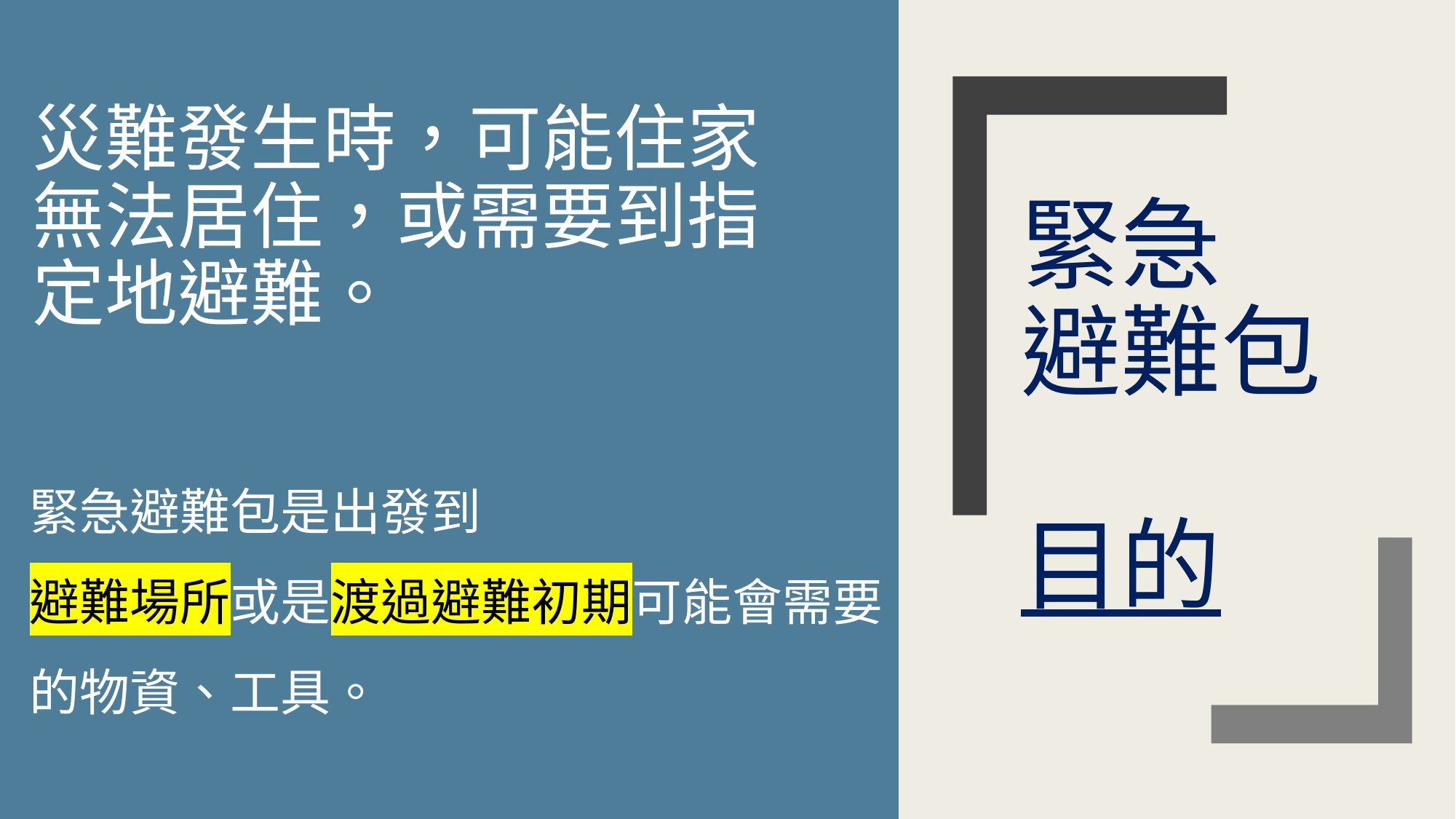

災難發生時，可能住家無法居住，或需要到指定地避難。

# 緊急 避難包 目的

緊急避難包是出發到
避難場所或是渡過避難初期可能會需要的物資、工具。